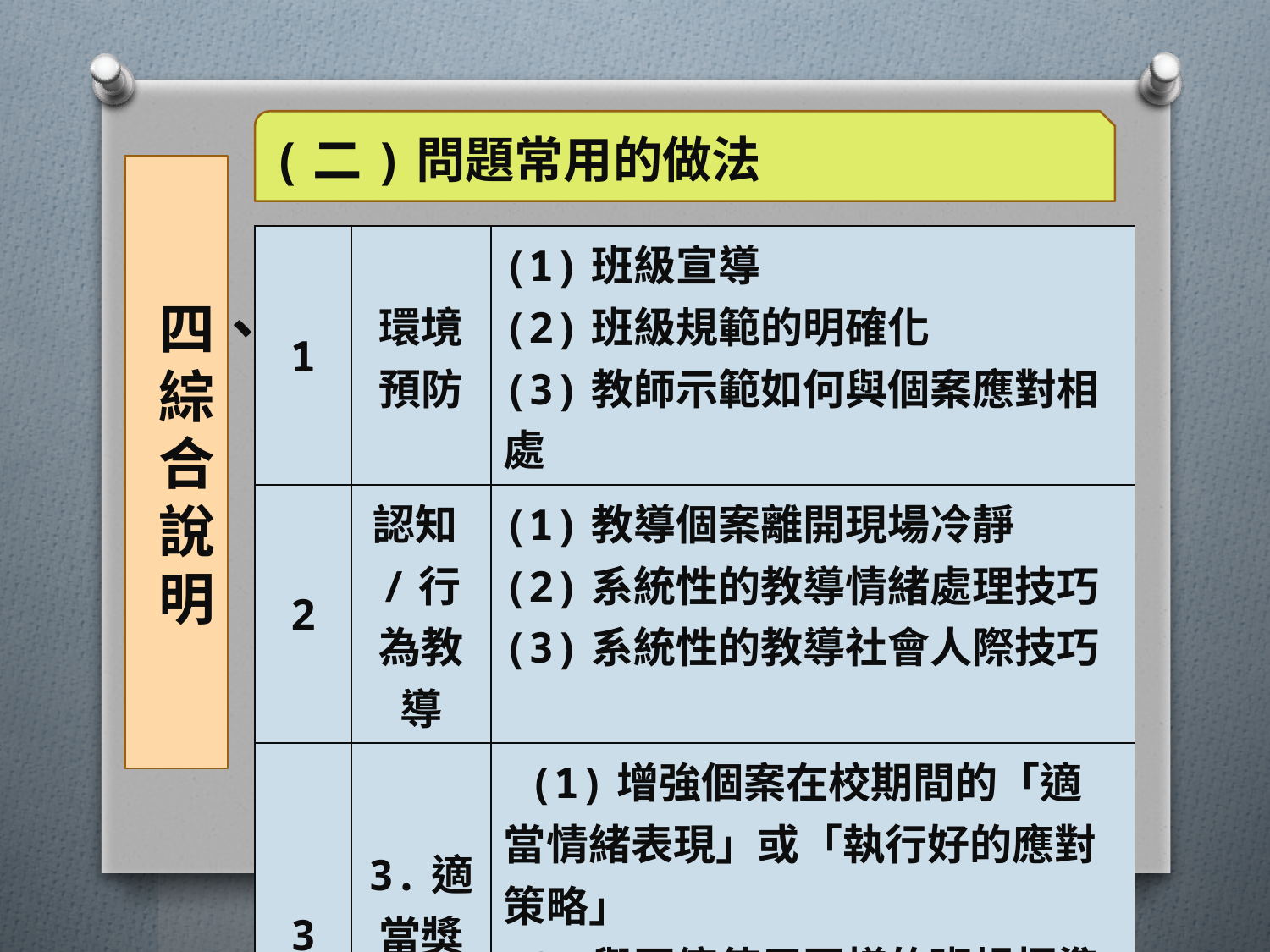

(二)問題常用的做法
# 四、綜合說明
| 1 | 環境預防 | (1)班級宣導 (2)班級規範的明確化 (3)教師示範如何與個案應對相處 |
| --- | --- | --- |
| 2 | 認知/行為教導 | (1)教導個案離開現場冷靜 (2)系統性的教導情緒處理技巧 (3)系統性的教導社會人際技巧 |
| 3 | 3.適當獎懲 | (1)增強個案在校期間的「適當情緒表現」或「執行好的應對策略」 (2)與同儕使用同樣的班規標準（但兌換條件和項目可以個別化） |